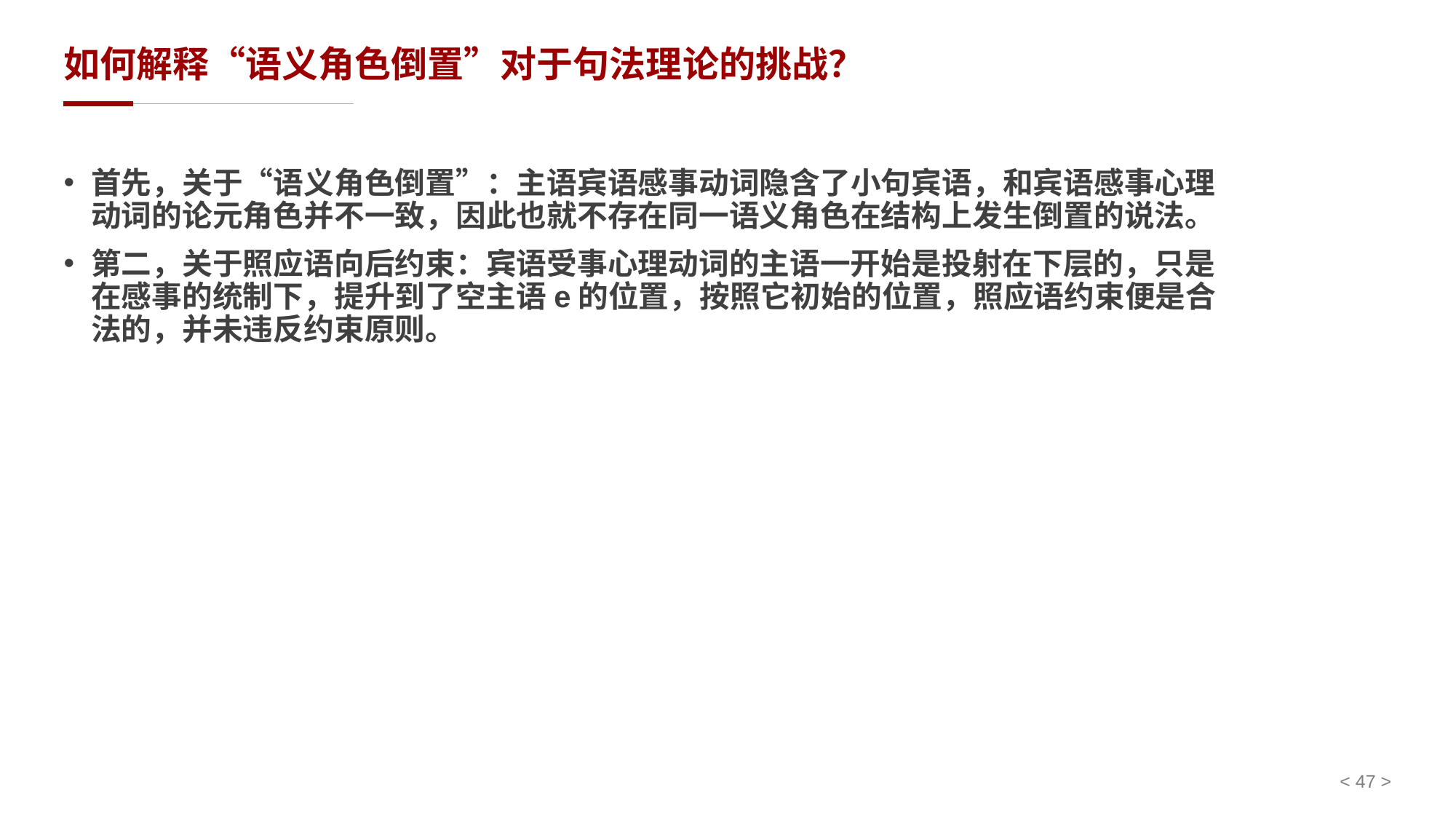

# 如何解释“语义角色倒置”对于句法理论的挑战？
首先，关于“语义角色倒置”：主语宾语感事动词隐含了小句宾语，和宾语感事心理动词的论元角色并不一致，因此也就不存在同一语义角色在结构上发生倒置的说法。
第二，关于照应语向后约束：宾语受事心理动词的主语一开始是投射在下层的，只是在感事的统制下，提升到了空主语e的位置，按照它初始的位置，照应语约束便是合法的，并未违反约束原则。

< 47 >